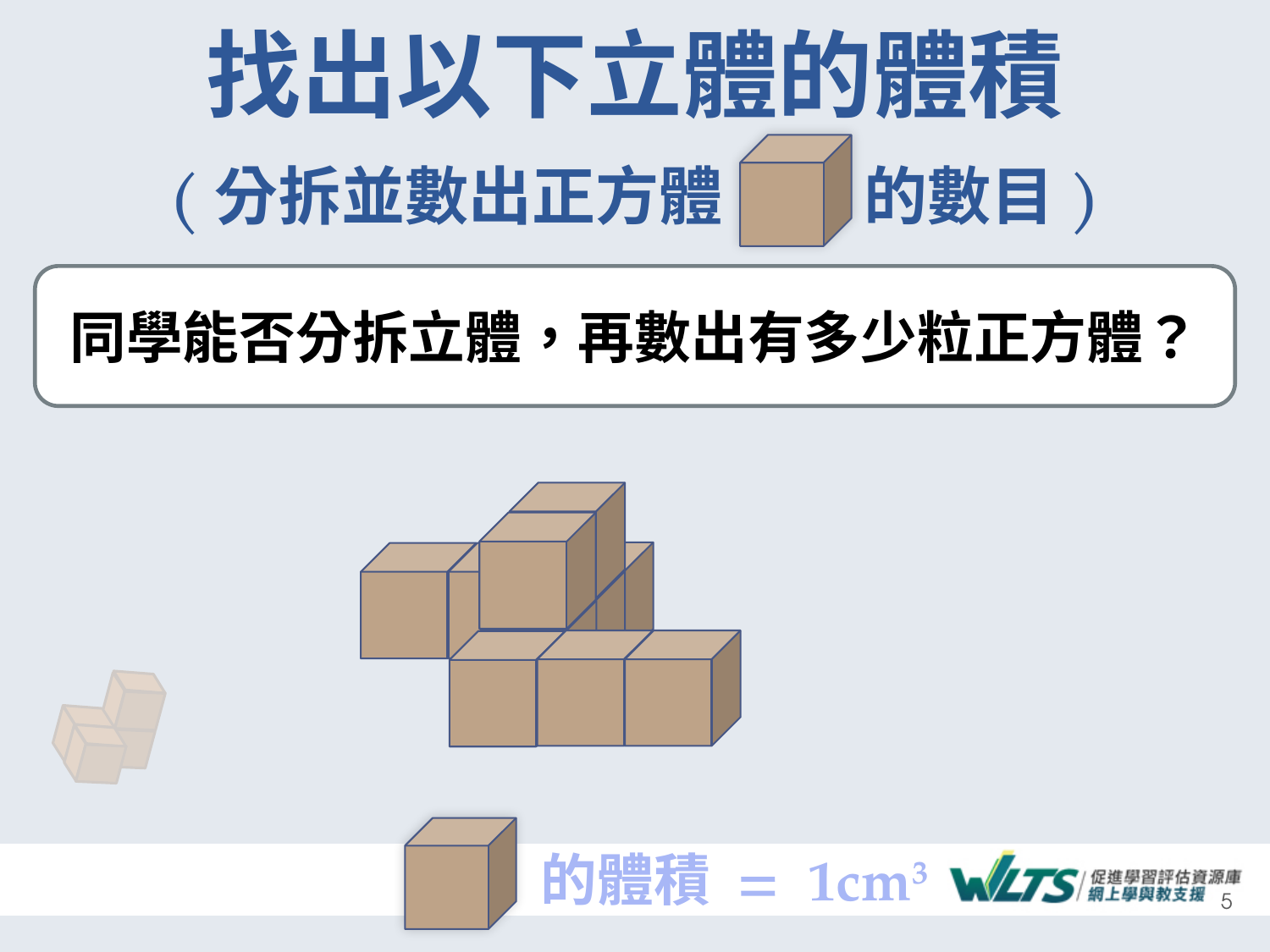

# 找出以下立體的體積 (分拆並數出正方體　　 的數目)

同學能否分拆立體，再數出有多少粒正方體？
答案：10 cm3

的體積 =  1cm3

5